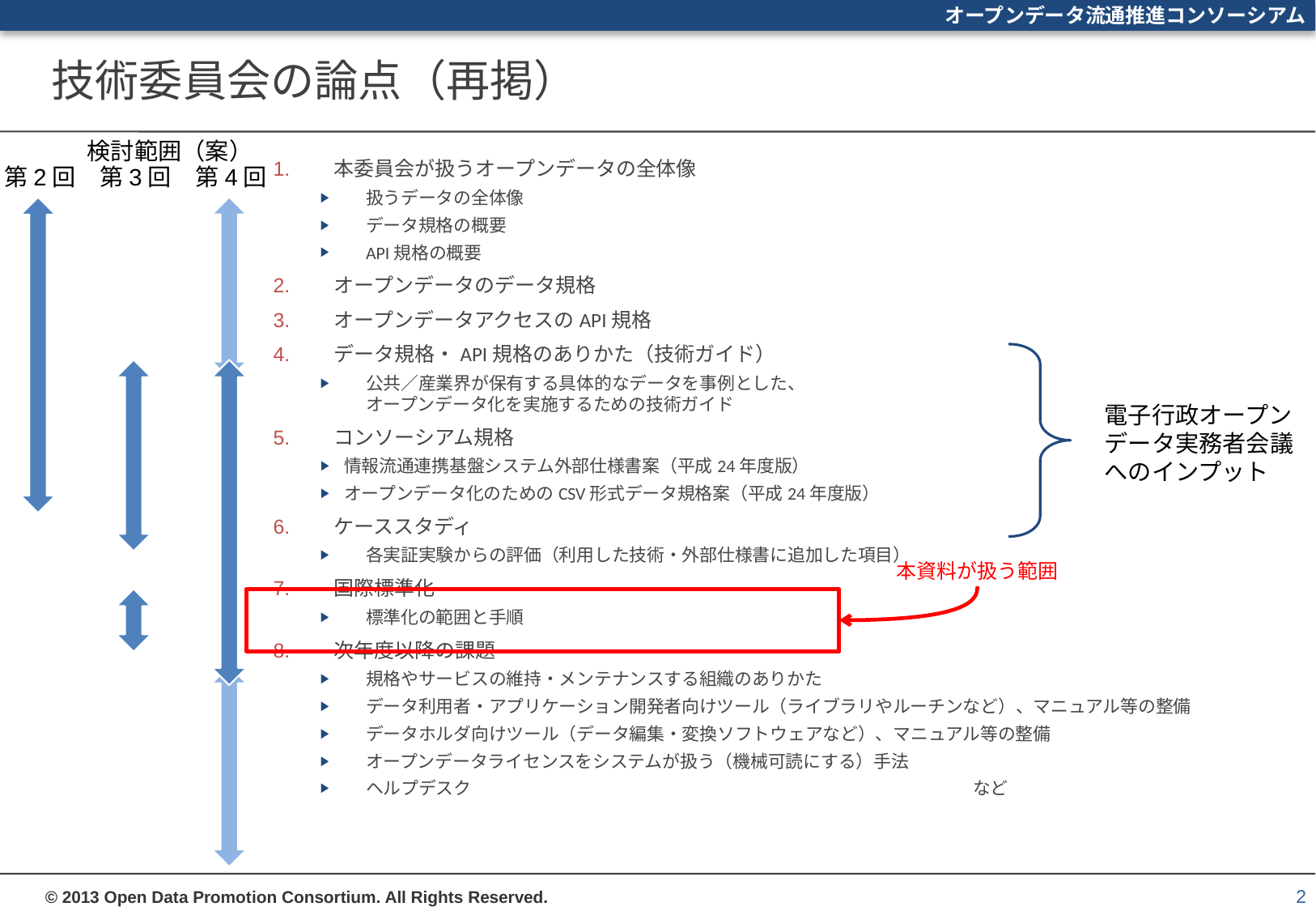

# 技術委員会の論点（再掲）
検討範囲（案）
本委員会が扱うオープンデータの全体像
扱うデータの全体像
データ規格の概要
API規格の概要
オープンデータのデータ規格
オープンデータアクセスのAPI規格
データ規格・API規格のありかた（技術ガイド）
公共／産業界が保有する具体的なデータを事例とした、
オープンデータ化を実施するための技術ガイド
コンソーシアム規格
情報流通連携基盤システム外部仕様書案（平成24年度版）
オープンデータ化のためのCSV形式データ規格案（平成24年度版）
ケーススタディ
各実証実験からの評価（利用した技術・外部仕様書に追加した項目）
国際標準化
標準化の範囲と手順
次年度以降の課題
規格やサービスの維持・メンテナンスする組織のありかた
データ利用者・アプリケーション開発者向けツール（ライブラリやルーチンなど）、マニュアル等の整備
データホルダ向けツール（データ編集・変換ソフトウェアなど）、マニュアル等の整備
オープンデータライセンスをシステムが扱う（機械可読にする）手法
ヘルプデスク					など

第2回
第3回
第4回

電子行政オープン
データ実務者会議
へのインプット
本資料が扱う範囲

2